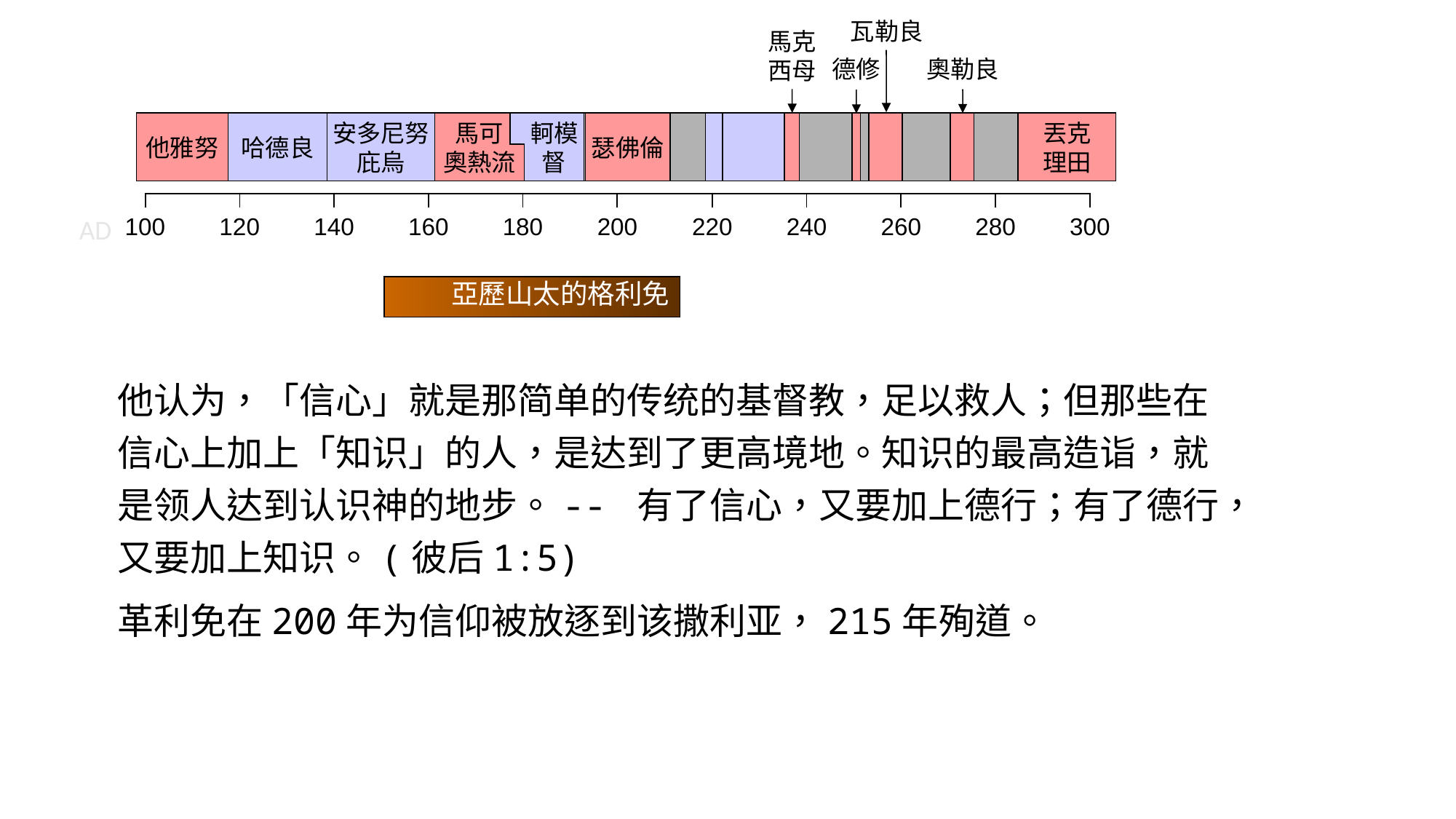

瓦勒良
馬克
西母
奧勒良
德修

他雅努
哈德良
安多尼努
庇烏
馬可
奧熱流
軻模
督

瑟佛倫

丟克
理田

|  |  |  |  |  |  |  |  |  |  |
| --- | --- | --- | --- | --- | --- | --- | --- | --- | --- |
AD
| 100 | 120 | 140 | 160 | 180 | 200 | 220 | 240 | 260 | 280 | 300 |
| --- | --- | --- | --- | --- | --- | --- | --- | --- | --- | --- |
亞歷山太的格利免
他认为，「信心」就是那简单的传统的基督教，足以救人；但那些在信心上加上「知识」的人，是达到了更高境地。知识的最高造诣，就是领人达到认识神的地步。-- 有了信心，又要加上德行；有了德行，又要加上知识。(彼后1:5)
革利免在200年为信仰被放逐到该撒利亚，215年殉道。